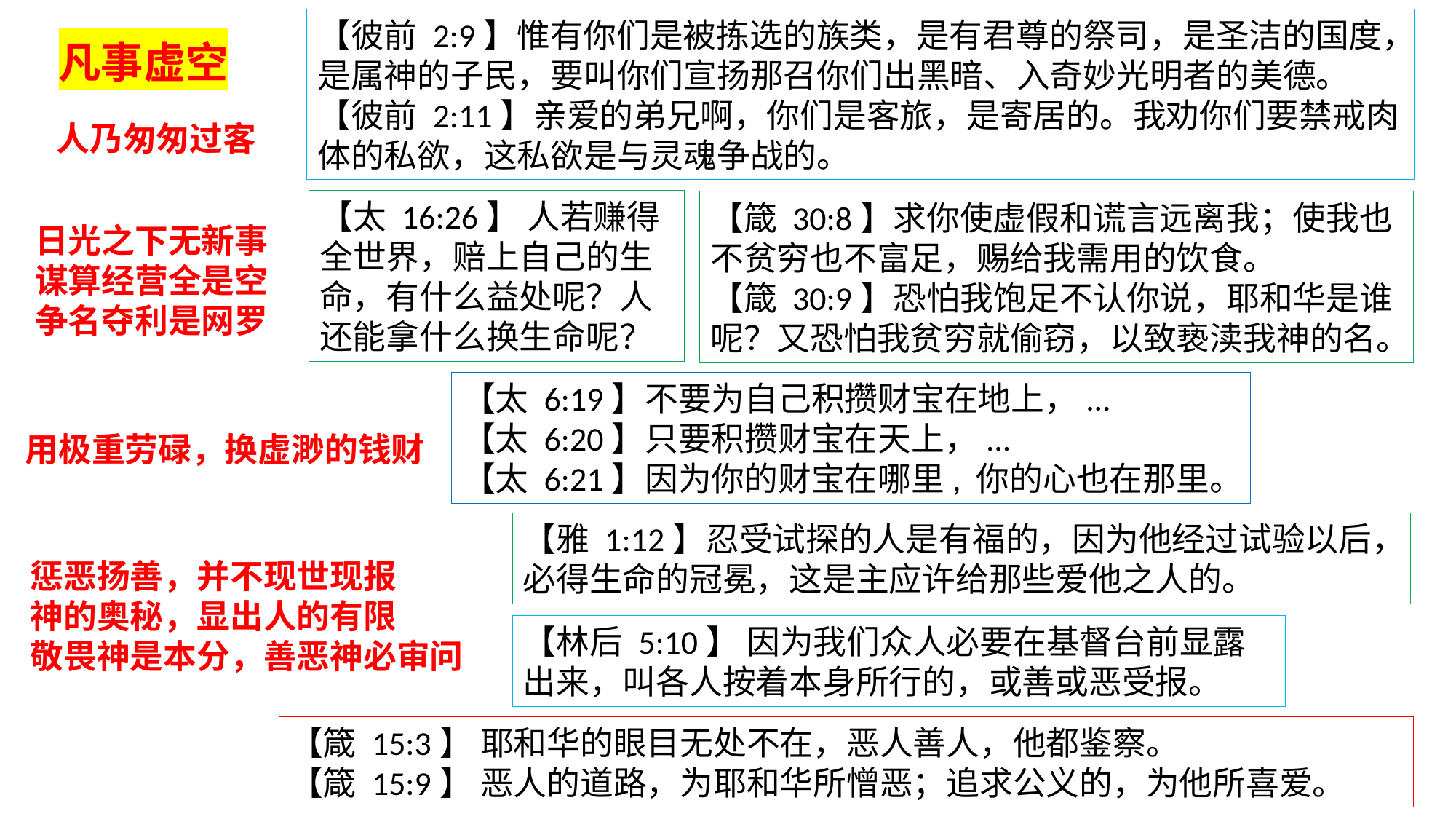

【彼前 2:9】惟有你们是被拣选的族类，是有君尊的祭司，是圣洁的国度，是属神的子民，要叫你们宣扬那召你们出黑暗、入奇妙光明者的美德。
【彼前 2:11】亲爱的弟兄啊，你们是客旅，是寄居的。我劝你们要禁戒肉体的私欲，这私欲是与灵魂争战的。
凡事虚空
  人乃匆匆过客
【太 16:26】 人若赚得全世界，赔上自己的生命，有什么益处呢？人还能拿什么换生命呢？
【箴 30:8】求你使虚假和谎言远离我；使我也不贫穷也不富足，赐给我需用的饮食。
【箴 30:9】恐怕我饱足不认你说，耶和华是谁呢？又恐怕我贫穷就偷窃，以致亵渎我神的名。
日光之下无新事
谋算经营全是空
争名夺利是网罗
【太 6:19】不要为自己积攒财宝在地上，...
【太 6:20】只要积攒财宝在天上，...
【太 6:21】因为你的财宝在哪里, 你的心也在那里。
用极重劳碌，换虚渺的钱财
【雅 1:12】忍受试探的人是有福的，因为他经过试验以后，必得生命的冠冕，这是主应许给那些爱他之人的。
惩恶扬善，并不现世现报
神的奥秘，显出人的有限
敬畏神是本分，善恶神必审问
【林后 5:10】 因为我们众人必要在基督台前显露出来，叫各人按着本身所行的，或善或恶受报。
【箴 15:3】 耶和华的眼目无处不在，恶人善人，他都鉴察。
【箴 15:9】 恶人的道路，为耶和华所憎恶；追求公义的，为他所喜爱。